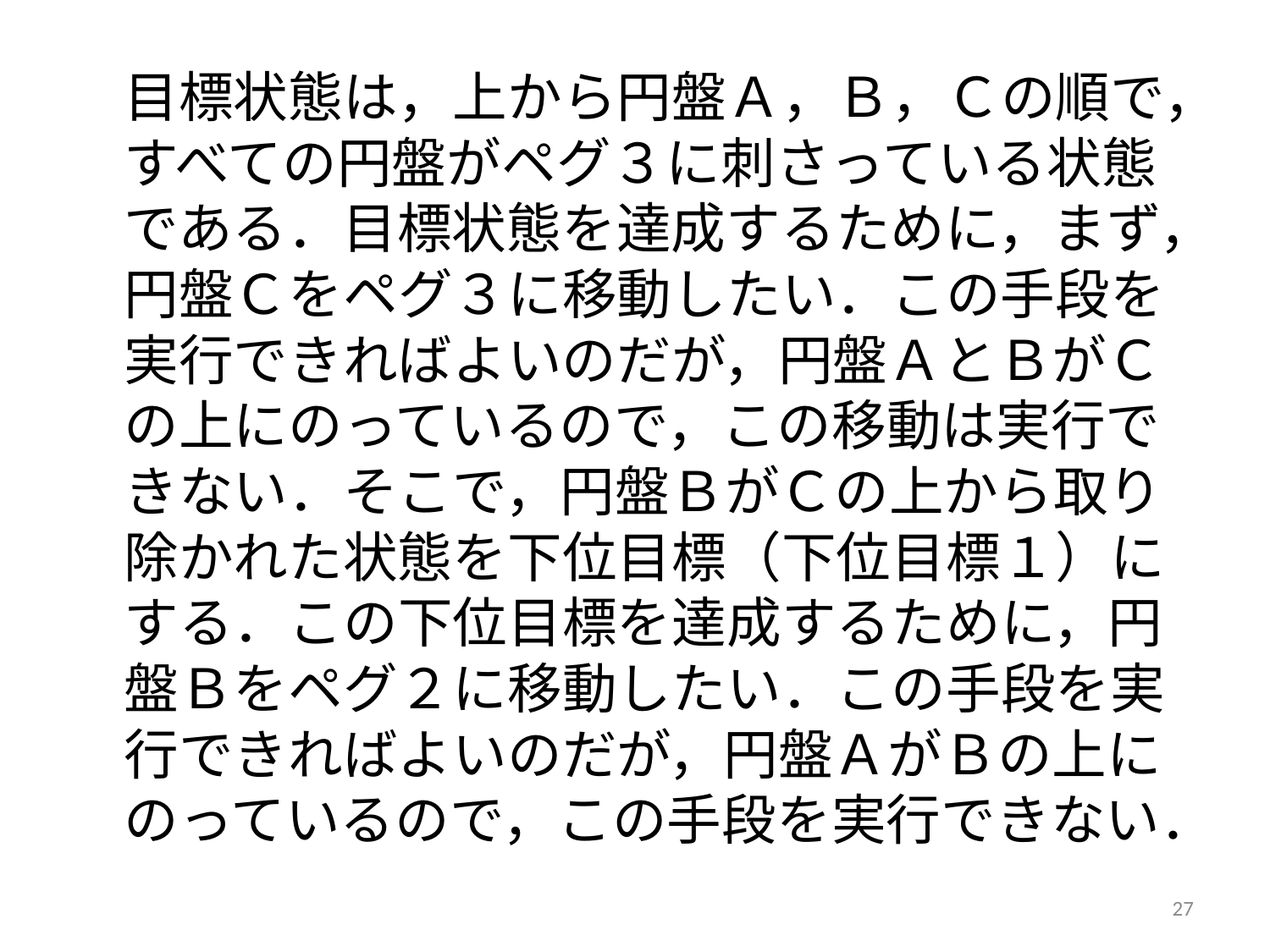

目標状態は，上から円盤Ａ，Ｂ，Ｃの順で，すべての円盤がペグ３に刺さっている状態である．目標状態を達成するために，まず，円盤Ｃをペグ３に移動したい．この手段を実行できればよいのだが，円盤ＡとＢがＣの上にのっているので，この移動は実行できない．そこで，円盤ＢがＣの上から取り除かれた状態を下位目標（下位目標１）にする．この下位目標を達成するために，円盤Ｂをペグ２に移動したい．この手段を実行できればよいのだが，円盤ＡがＢの上にのっているので，この手段を実行できない．
27